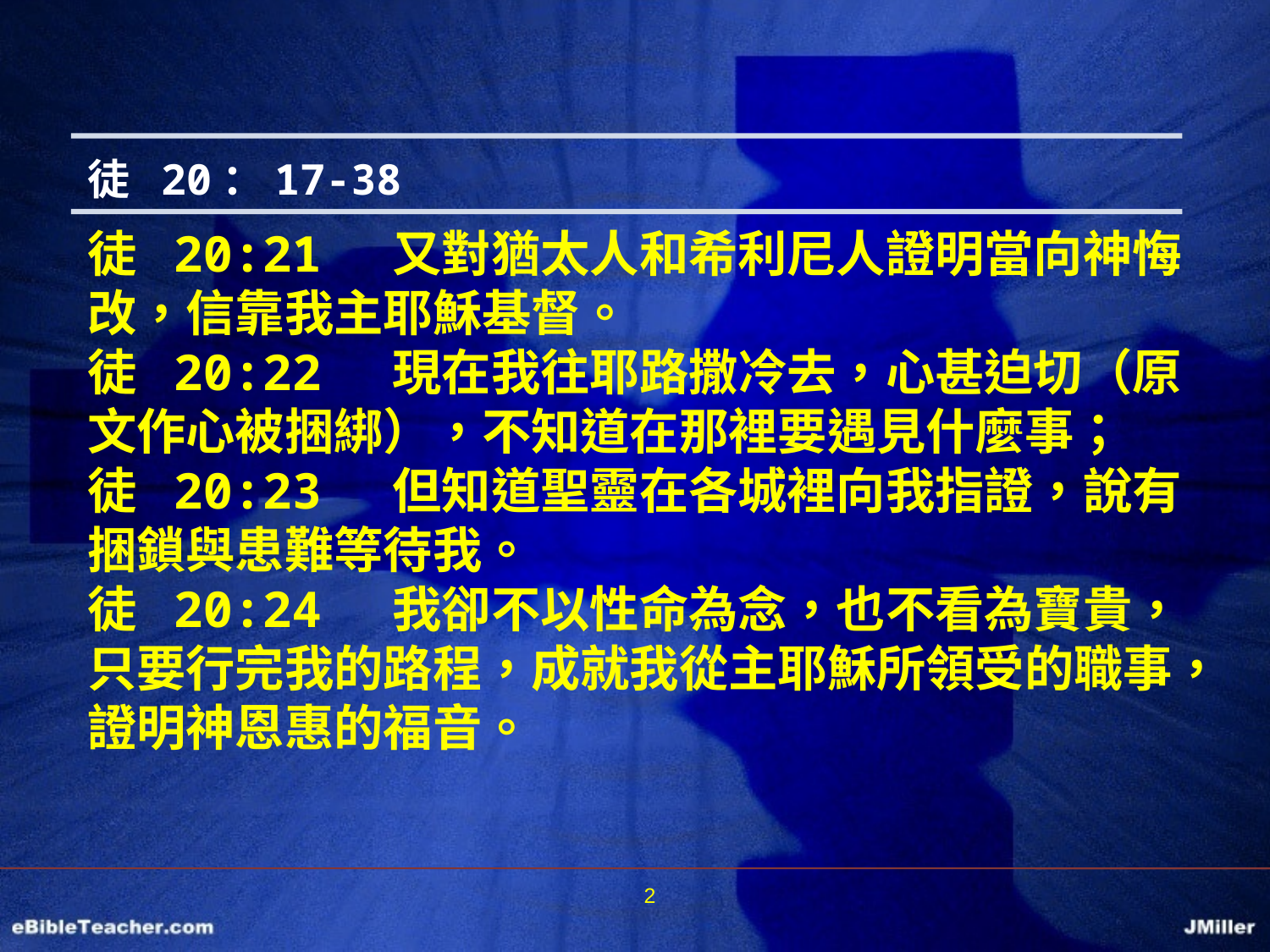

徒 20：17-38
徒 20:21  又對猶太人和希利尼人證明當向神悔改，信靠我主耶穌基督。
徒 20:22  現在我往耶路撒冷去，心甚迫切（原文作心被捆綁），不知道在那裡要遇見什麼事；
徒 20:23  但知道聖靈在各城裡向我指證，說有捆鎖與患難等待我。
徒 20:24  我卻不以性命為念，也不看為寶貴，只要行完我的路程，成就我從主耶穌所領受的職事，證明神恩惠的福音。